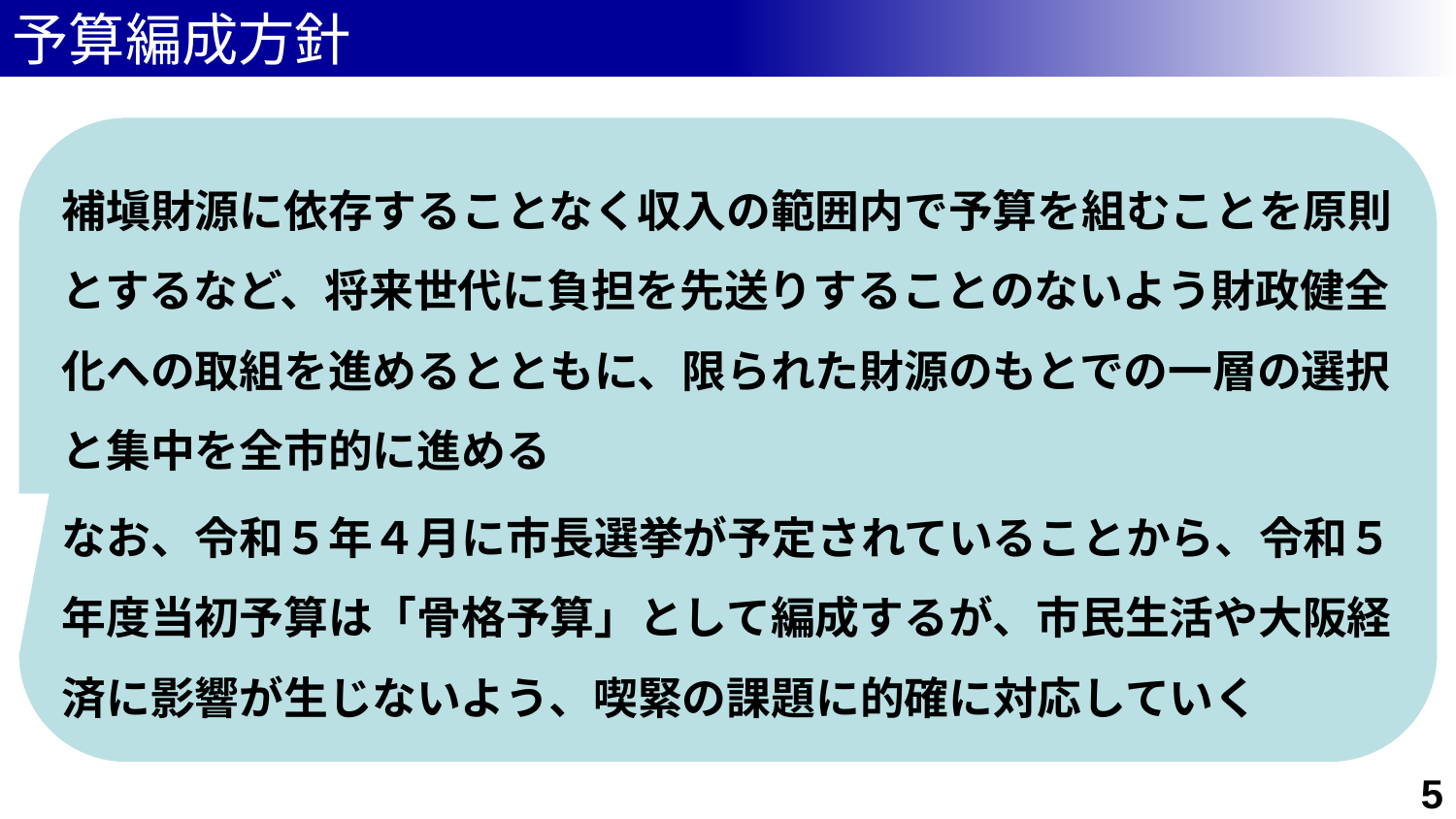

予算編成方針
補塡財源に依存することなく収入の範囲内で予算を組むことを原則とするなど、将来世代に負担を先送りすることのないよう財政健全化への取組を進めるとともに、限られた財源のもとでの一層の選択と集中を全市的に進める
なお、令和５年４月に市長選挙が予定されていることから、令和５年度当初予算は「骨格予算」として編成するが、市民生活や大阪経済に影響が生じないよう、喫緊の課題に的確に対応していく
5